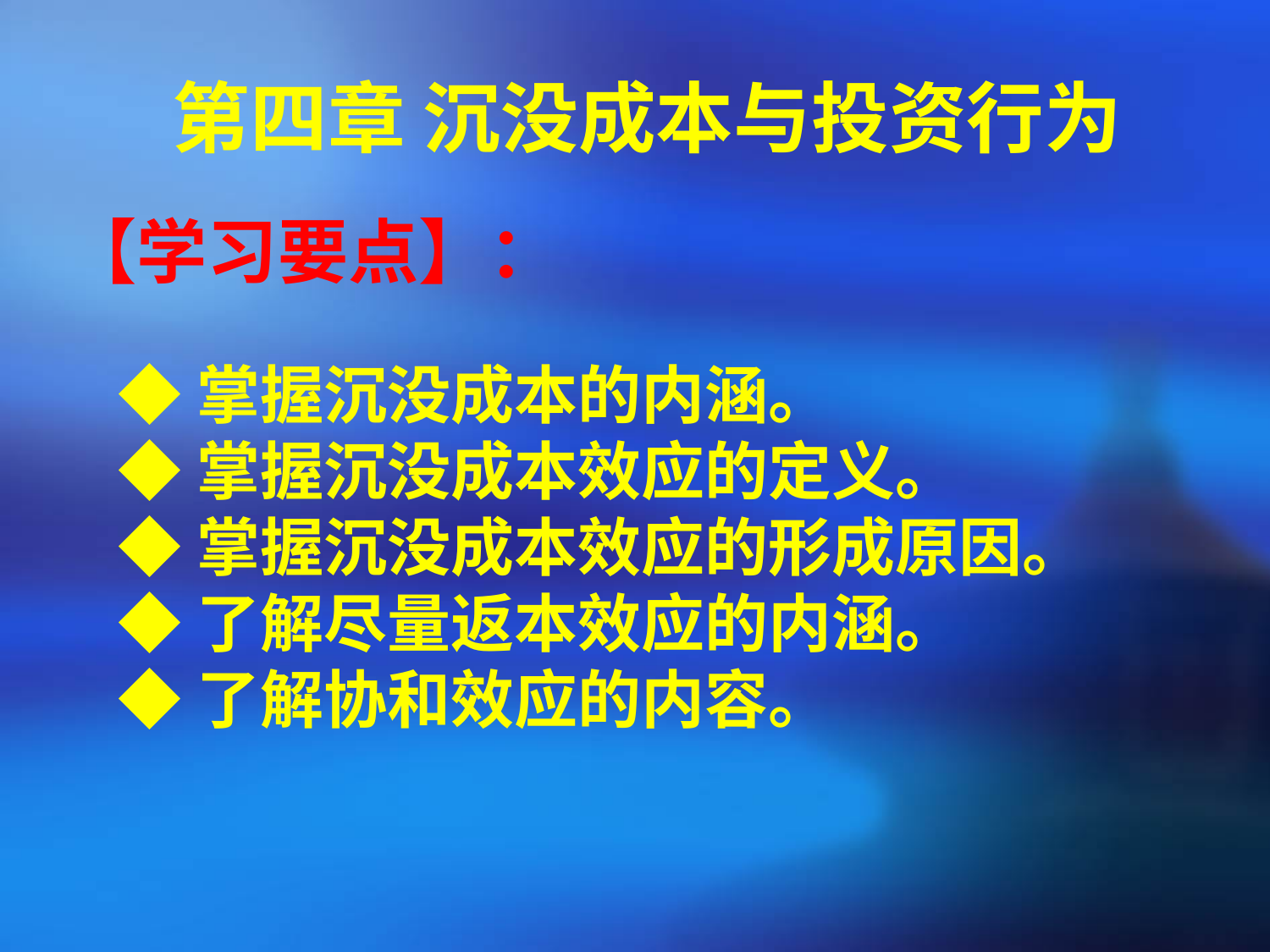

第四章 沉没成本与投资行为
【学习要点】：
◆掌握沉没成本的内涵。
◆掌握沉没成本效应的定义。
◆掌握沉没成本效应的形成原因。
◆了解尽量返本效应的内涵。
◆了解协和效应的内容。